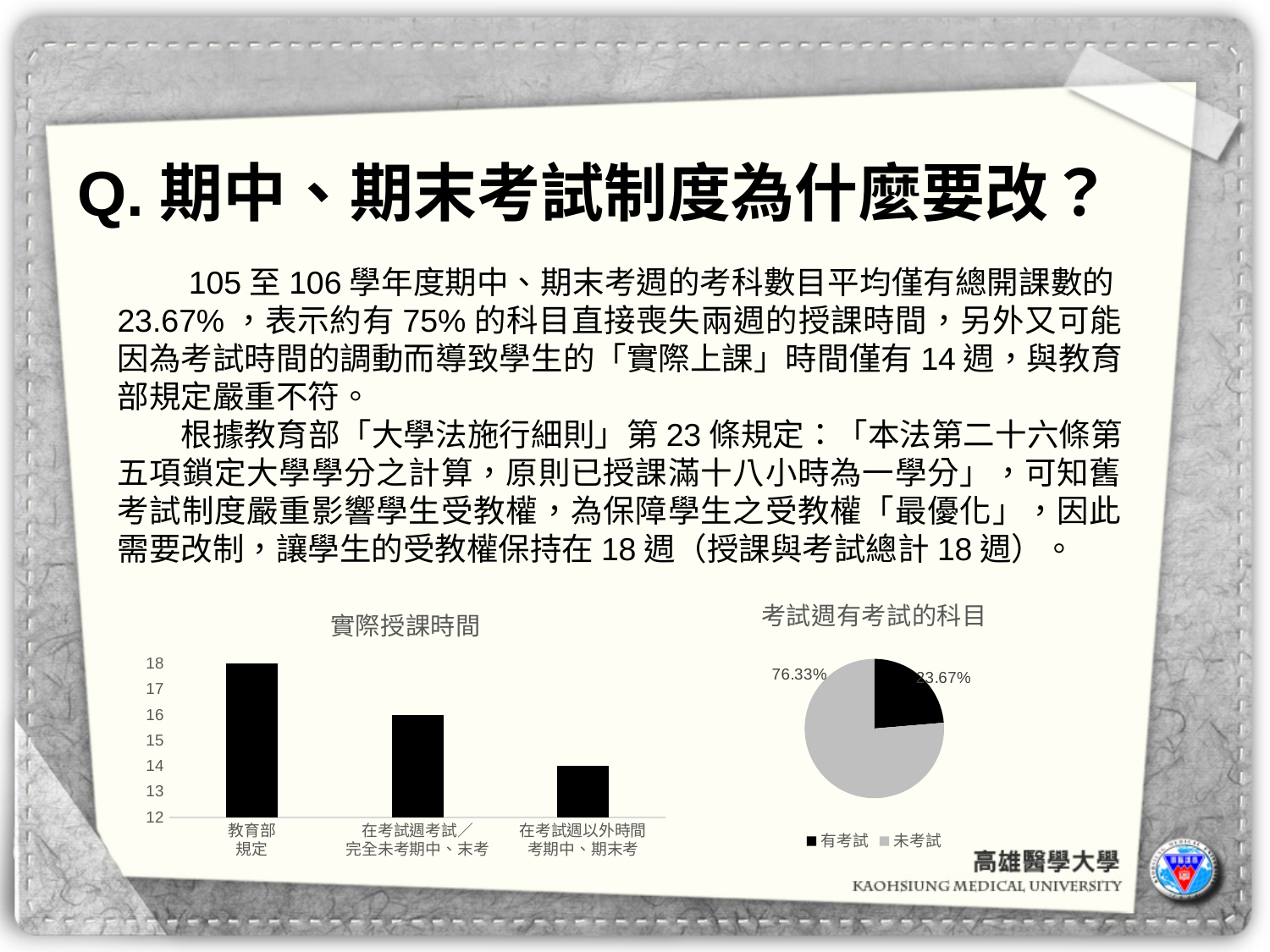

# Q.期中、期末考試制度為什麼要改？
　　105至106學年度期中、期末考週的考科數目平均僅有總開課數的23.67%，表示約有75%的科目直接喪失兩週的授課時間，另外又可能因為考試時間的調動而導致學生的「實際上課」時間僅有14週，與教育部規定嚴重不符。
　　根據教育部「大學法施行細則」第23條規定：「本法第二十六條第五項鎖定大學學分之計算，原則已授課滿十八小時為一學分」，可知舊考試制度嚴重影響學生受教權，為保障學生之受教權「最優化」，因此需要改制，讓學生的受教權保持在18週（授課與考試總計18週）。

### Chart: 考試週有考試的科目

| Category | 平均比例 |
|---|---|
| 有考試 | 0.2367 |
| 未考試 | 0.7633 |

### Chart: 實際授課時間

| Category | 平均比例 |
|---|---|
| 教育部
規定 | 18.0 |
| 在考試週考試／
完全未考期中、末考 | 16.0 |
| 在考試週以外時間
考期中、期末考 | 14.0 |